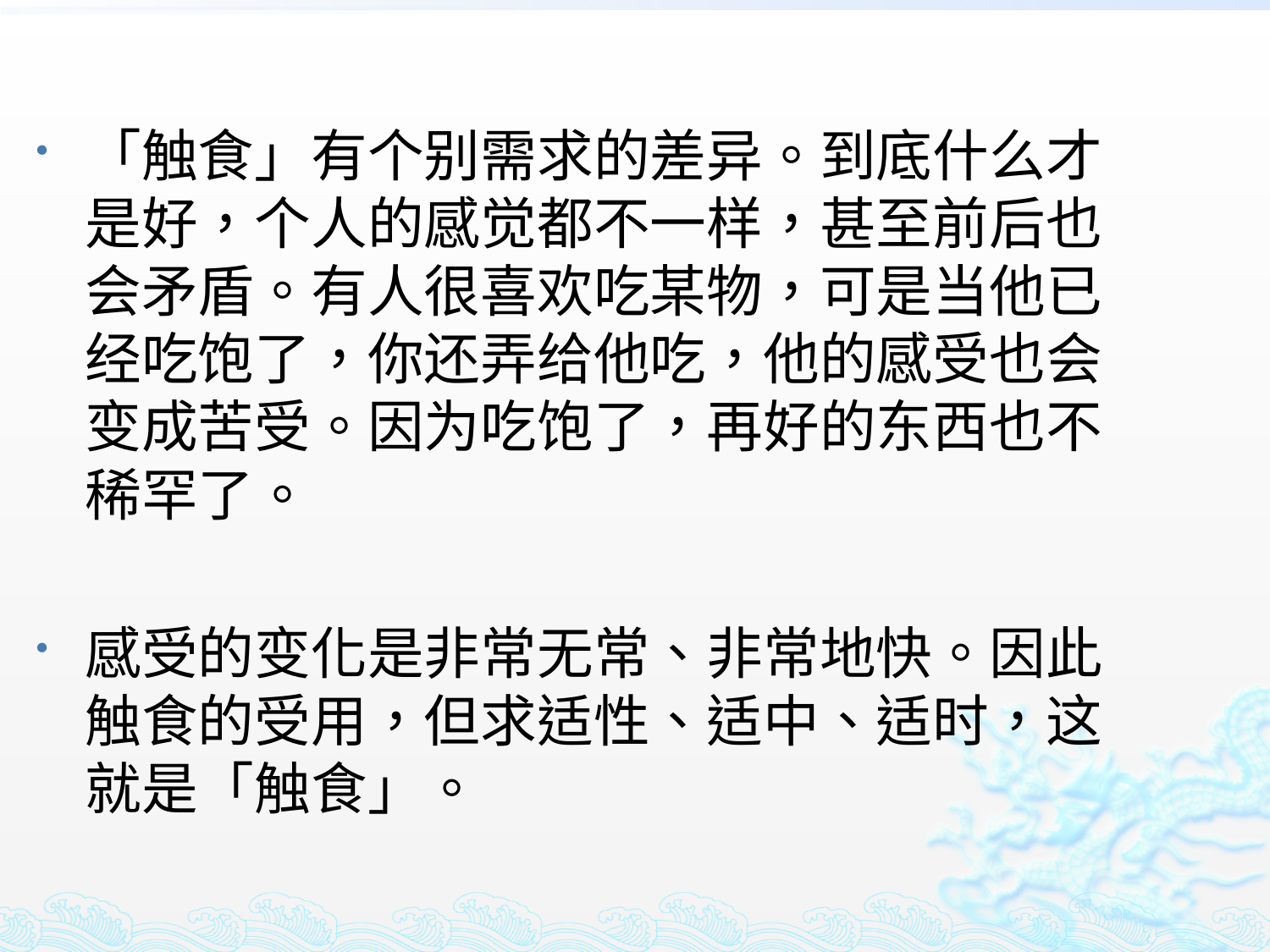

「触食」有个别需求的差异。到底什么才是好，个人的感觉都不一样，甚至前后也会矛盾。有人很喜欢吃某物，可是当他已经吃饱了，你还弄给他吃，他的感受也会变成苦受。因为吃饱了，再好的东西也不稀罕了。

感受的变化是非常无常、非常地快。因此触食的受用，但求适性、适中、适时，这就是「触食」。